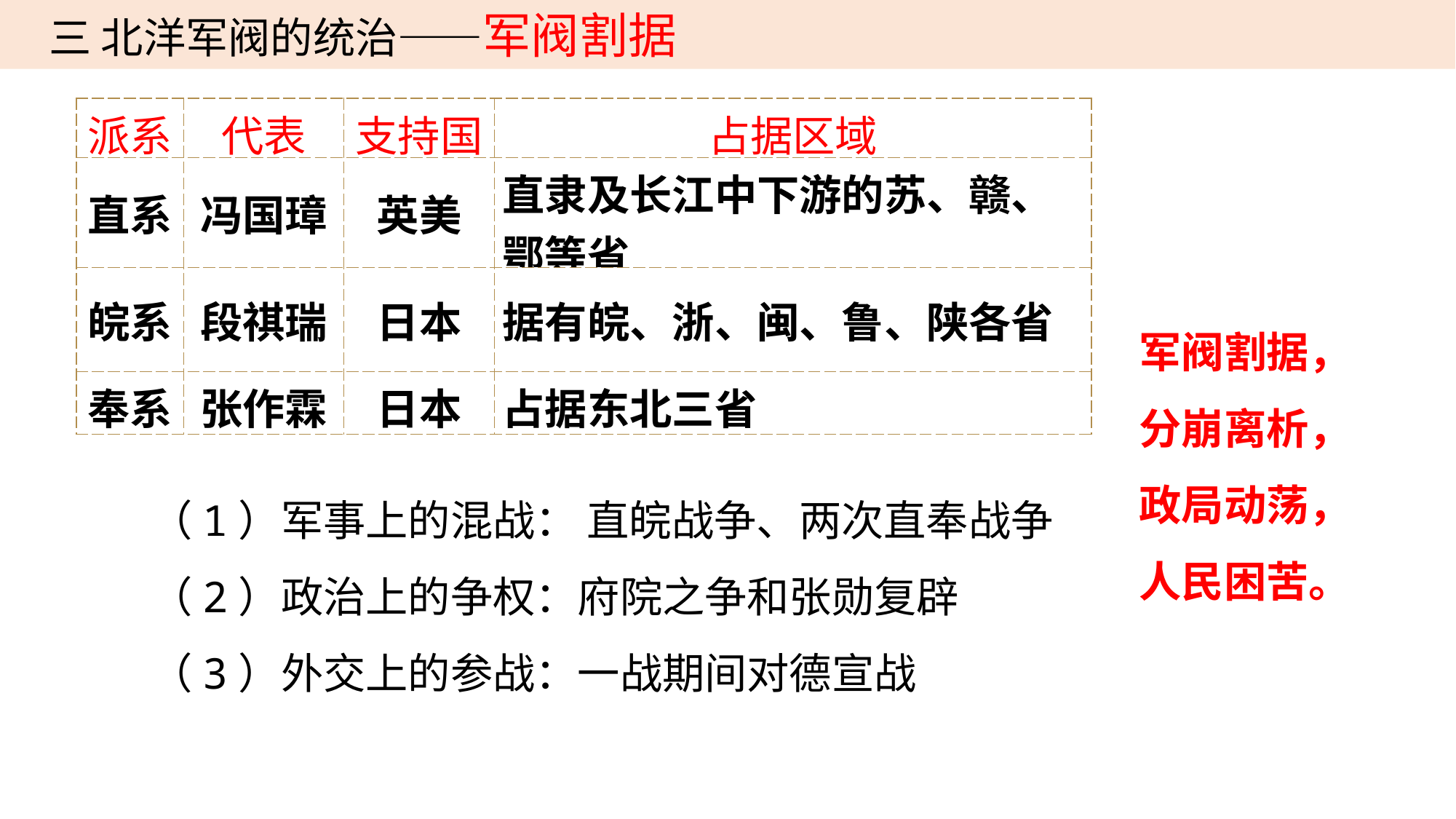

三 北洋军阀的统治——军阀割据
| 派系 | 代表 | 支持国 | 占据区域 |
| --- | --- | --- | --- |
| 直系 | 冯国璋 | 英美 | 直隶及长江中下游的苏、赣、鄂等省 |
| 皖系 | 段祺瑞 | 日本 | 据有皖、浙、闽、鲁、陕各省 |
| 奉系 | 张作霖 | 日本 | 占据东北三省 |
军阀割据，
分崩离析，
政局动荡，
人民困苦。
（1）军事上的混战： 直皖战争、两次直奉战争
（2）政治上的争权：府院之争和张勋复辟
（3）外交上的参战：一战期间对德宣战